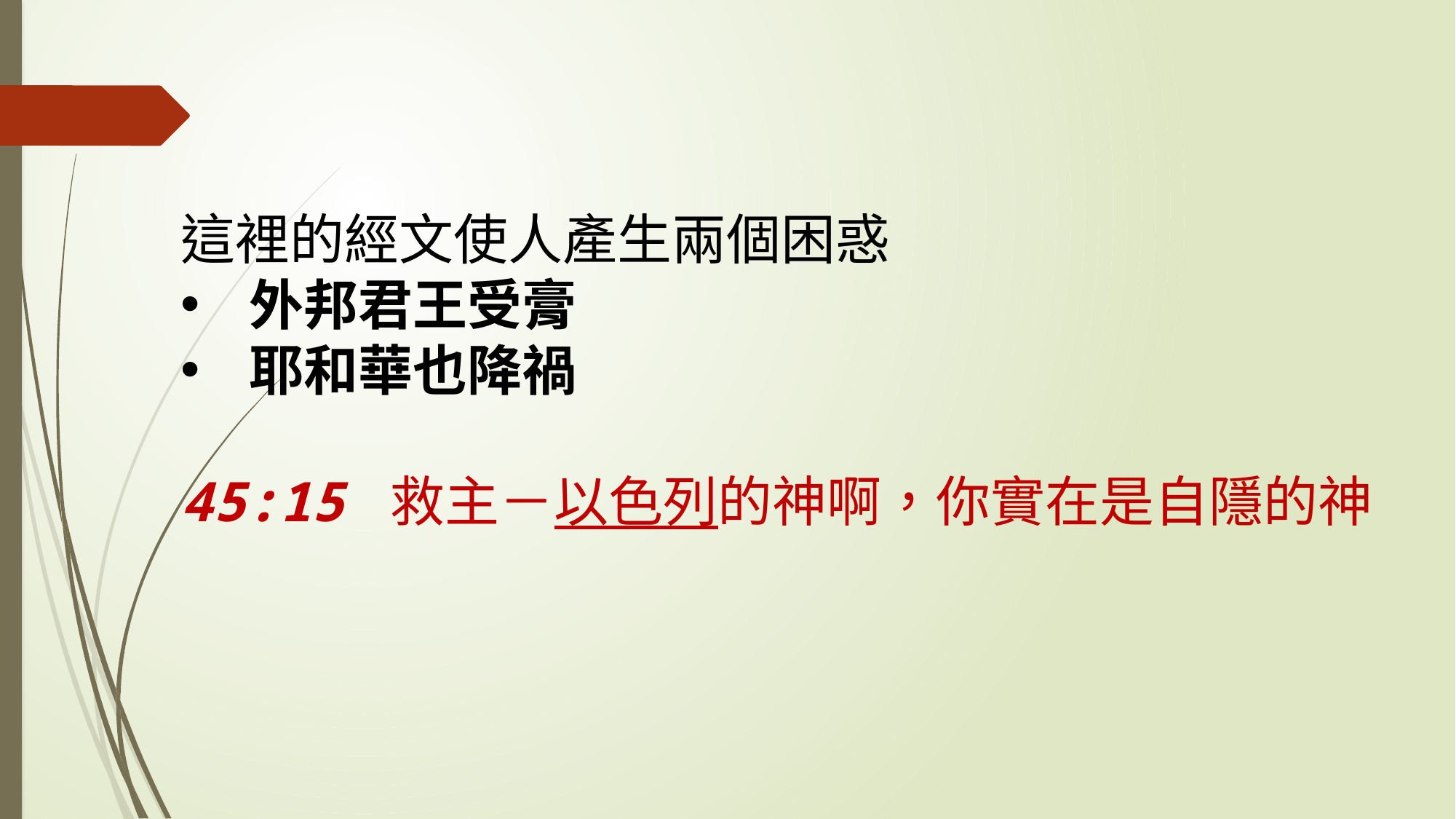

這裡的經文使人產生兩個困惑
外邦君王受膏
耶和華也降禍

45:15 救主－以色列的神啊，你實在是自隱的神